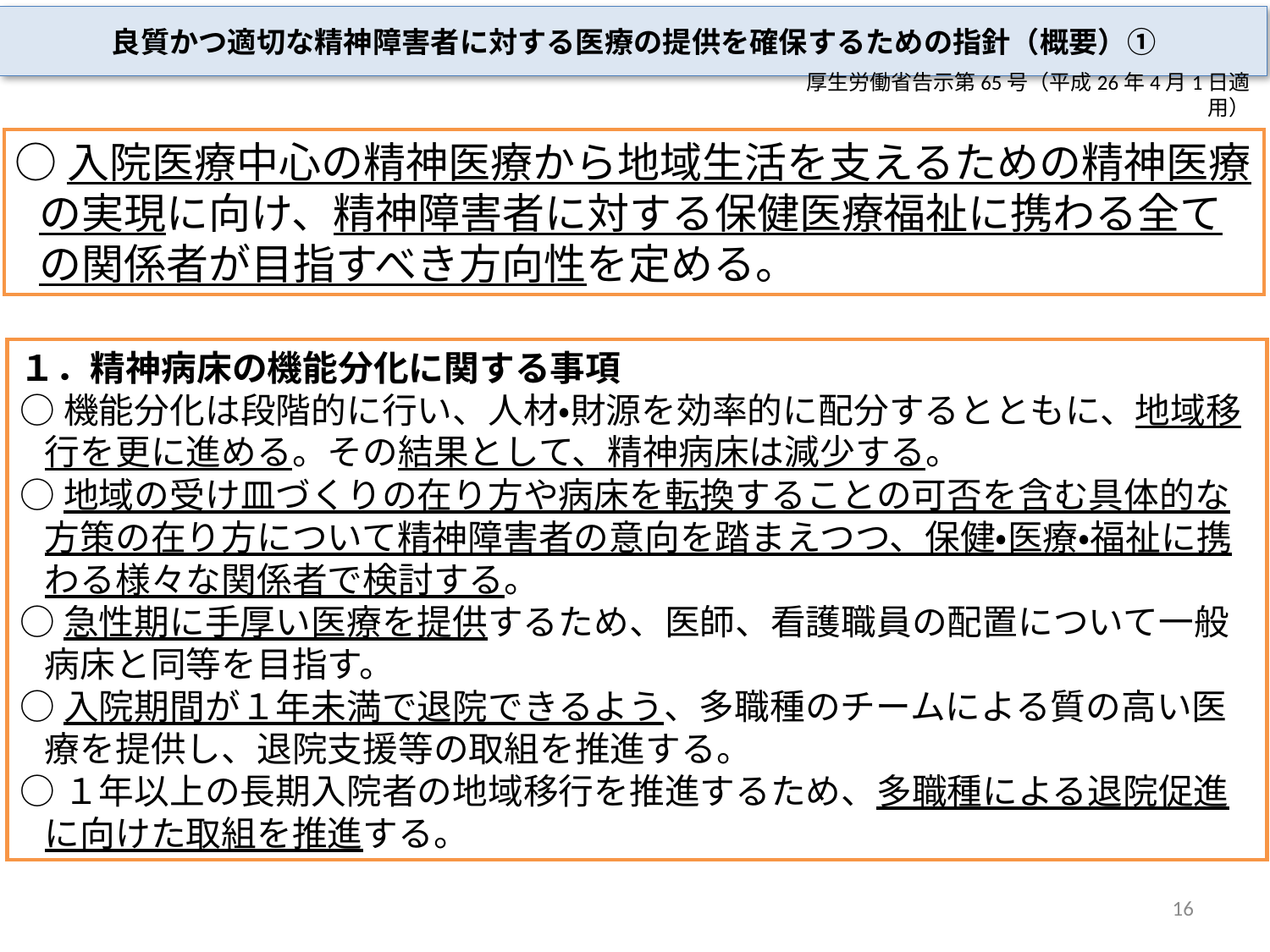

良質かつ適切な精神障害者に対する医療の提供を確保するための指針（概要）①
厚生労働省告示第65号（平成26年4月1日適用）
○入院医療中心の精神医療から地域生活を支えるための精神医療の実現に向け、精神障害者に対する保健医療福祉に携わる全ての関係者が目指すべき方向性を定める。
１．精神病床の機能分化に関する事項
○機能分化は段階的に行い、人材・財源を効率的に配分するとともに、地域移行を更に進める。その結果として、精神病床は減少する。
○地域の受け皿づくりの在り方や病床を転換することの可否を含む具体的な方策の在り方について精神障害者の意向を踏まえつつ、保健・医療・福祉に携わる様々な関係者で検討する。
○急性期に手厚い医療を提供するため、医師、看護職員の配置について一般病床と同等を目指す。
○入院期間が１年未満で退院できるよう、多職種のチームによる質の高い医療を提供し、退院支援等の取組を推進する。
○１年以上の長期入院者の地域移行を推進するため、多職種による退院促進に向けた取組を推進する。
16